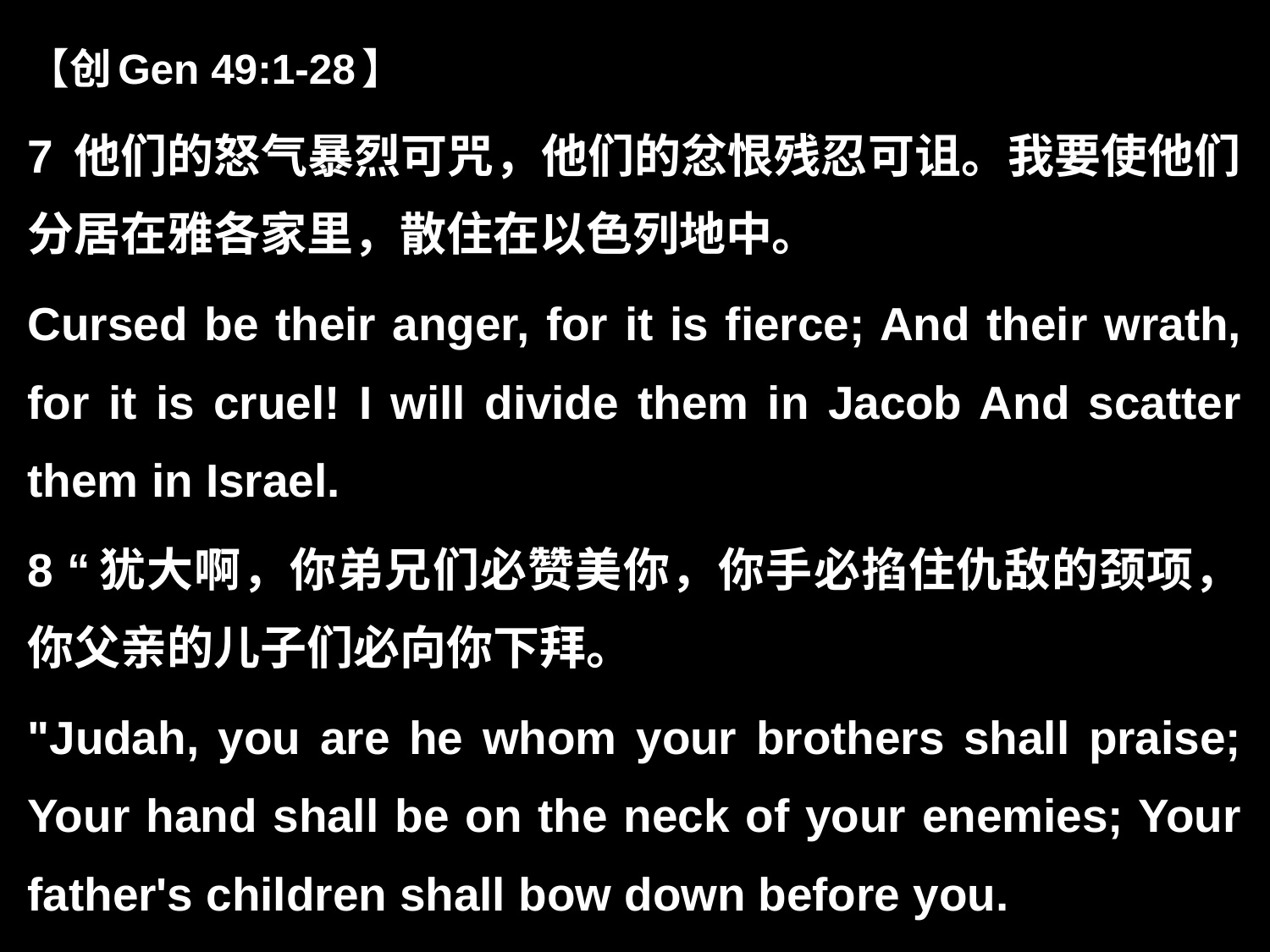

【创Gen 49:1-28】
7 他们的怒气暴烈可咒，他们的忿恨残忍可诅。我要使他们分居在雅各家里，散住在以色列地中。
Cursed be their anger, for it is fierce; And their wrath, for it is cruel! I will divide them in Jacob And scatter them in Israel.
8 “犹大啊，你弟兄们必赞美你，你手必掐住仇敌的颈项，你父亲的儿子们必向你下拜。
"Judah, you are he whom your brothers shall praise; Your hand shall be on the neck of your enemies; Your father's children shall bow down before you.